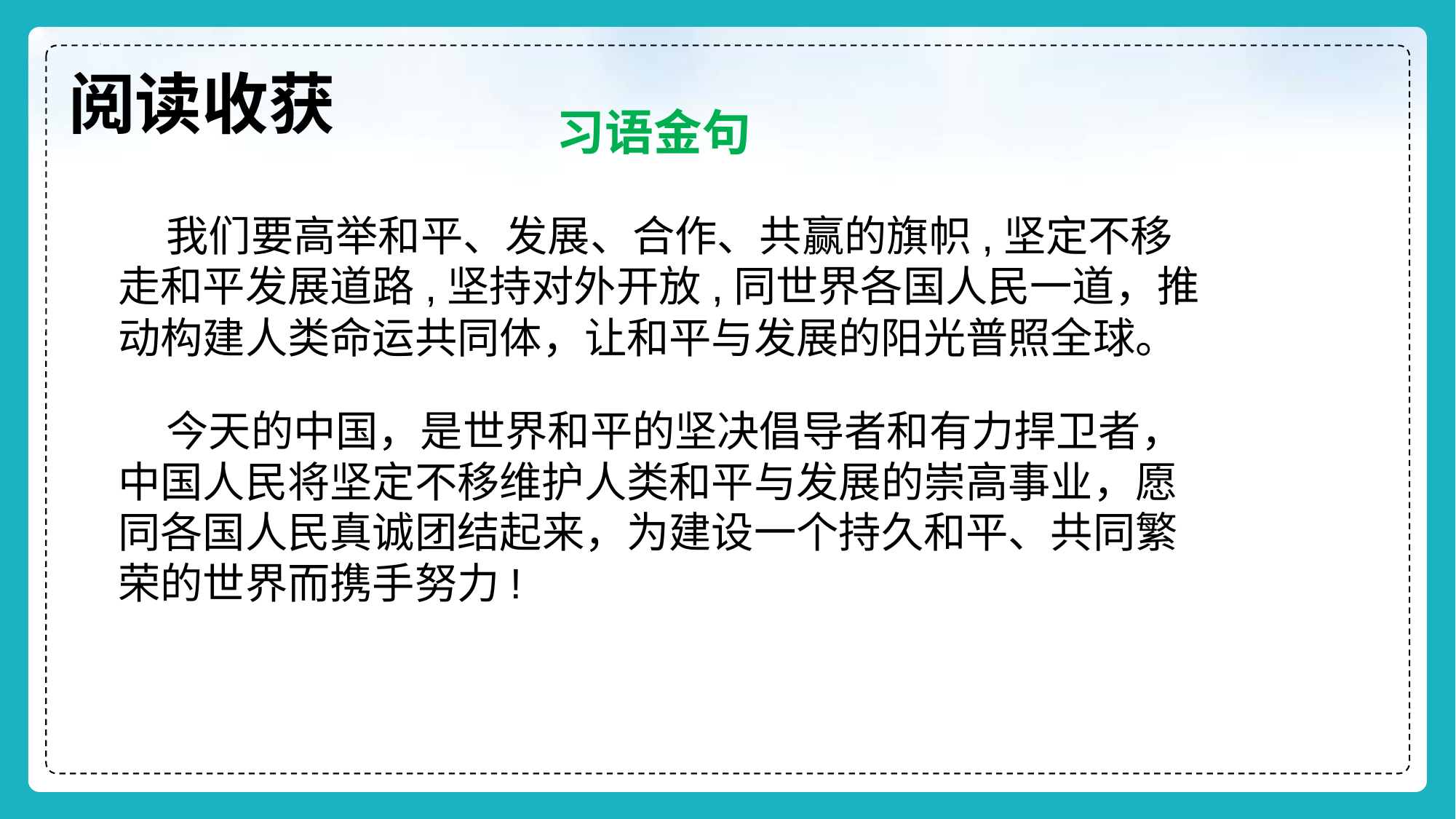

阅读收获
习语金句
    我们要高举和平、发展、合作、共赢的旗帜,坚定不移走和平发展道路,坚持对外开放,同世界各国人民一道，推动构建人类命运共同体，让和平与发展的阳光普照全球。
    今天的中国，是世界和平的坚决倡导者和有力捍卫者，中国人民将坚定不移维护人类和平与发展的崇高事业，愿同各国人民真诚团结起来，为建设一个持久和平、共同繁荣的世界而携手努力!